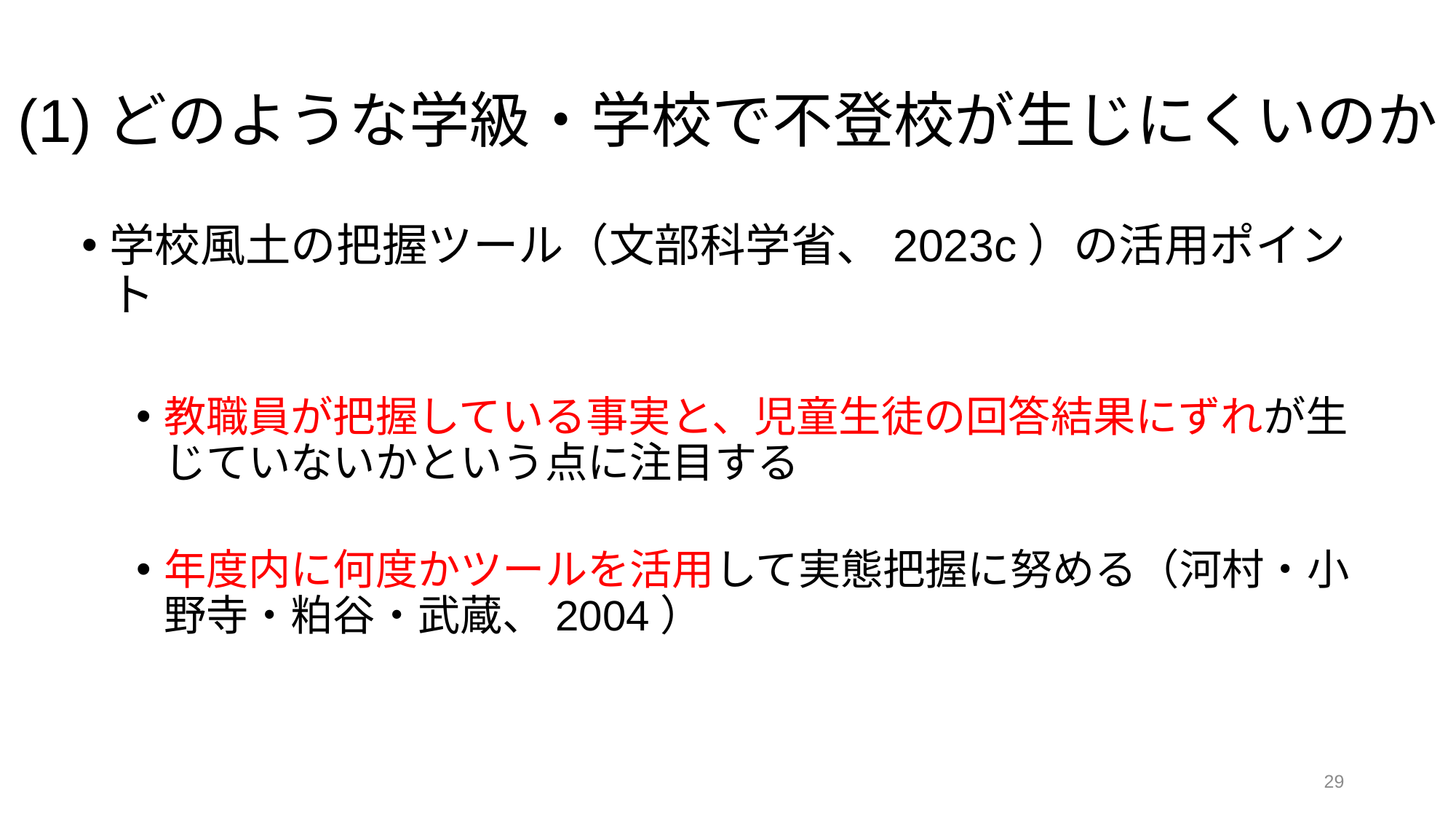

# (1)どのような学級・学校で不登校が生じにくいのか
学校風土の把握ツール（文部科学省、2023c）の活用ポイント

教職員が把握している事実と、児童生徒の回答結果にずれが生じていないかという点に注目する

年度内に何度かツールを活用して実態把握に努める（河村・小野寺・粕谷・武蔵、2004）
29